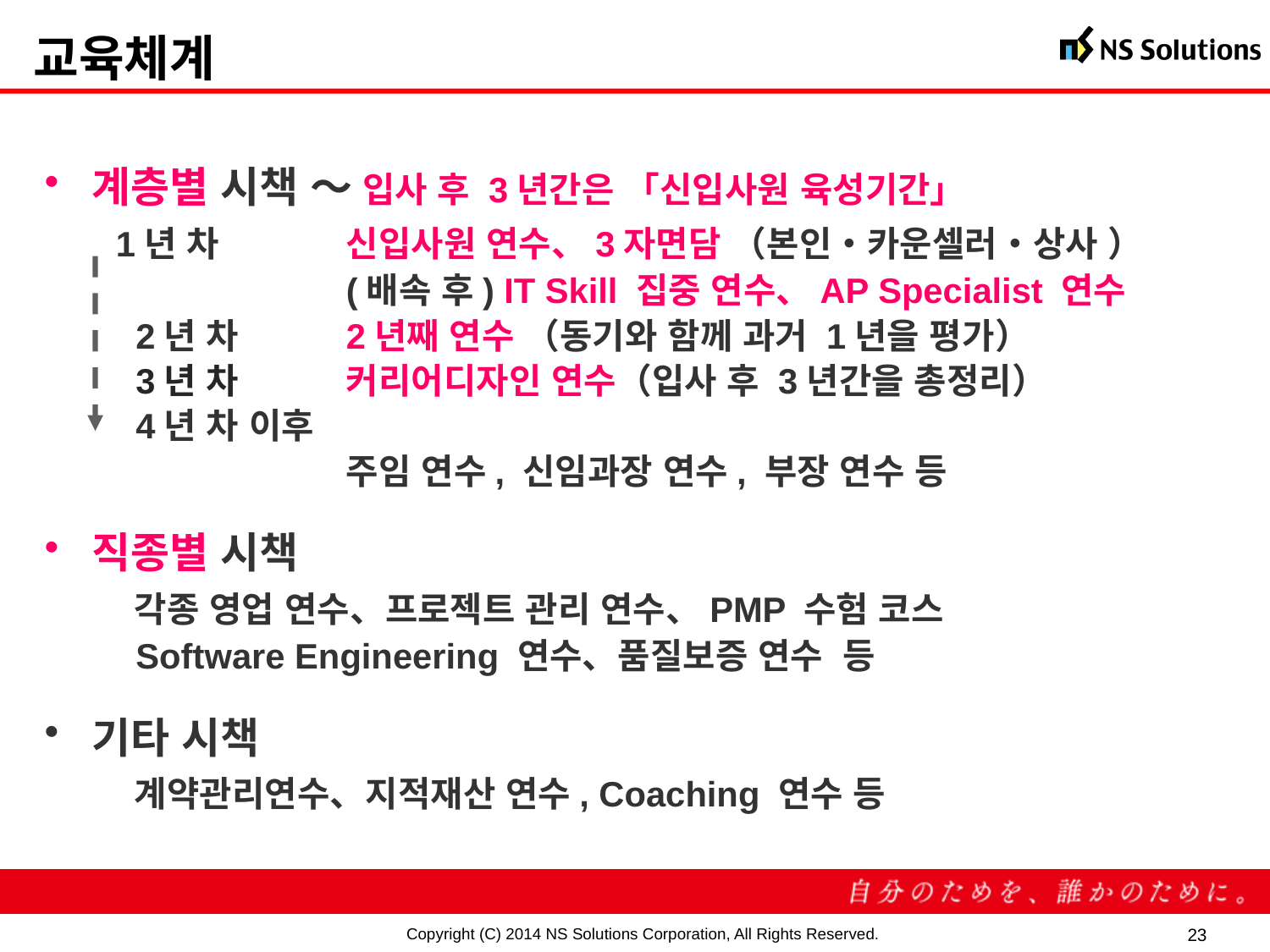

교육체계
계층별 시책 ～ 입사 후 3년간은 「신입사원 육성기간」
	  1년 차 	신입사원 연수、3자면담 （본인・카운셀러・상사 ）
			(배속 후) IT Skill 집중 연수、AP Specialist 연수
	　2년 차 	2년째 연수 （동기와 함께 과거 1년을 평가）
	　3년 차 	커리어디자인 연수（입사 후 3년간을 총정리）
	　4년 차 이후
			주임 연수, 신임과장 연수, 부장 연수 등

직종별 시책
	　각종 영업 연수、프로젝트 관리 연수、PMP 수험 코스
	　Software Engineering 연수、품질보증 연수  등

기타 시책
	　계약관리연수、지적재산 연수, Coaching 연수 등